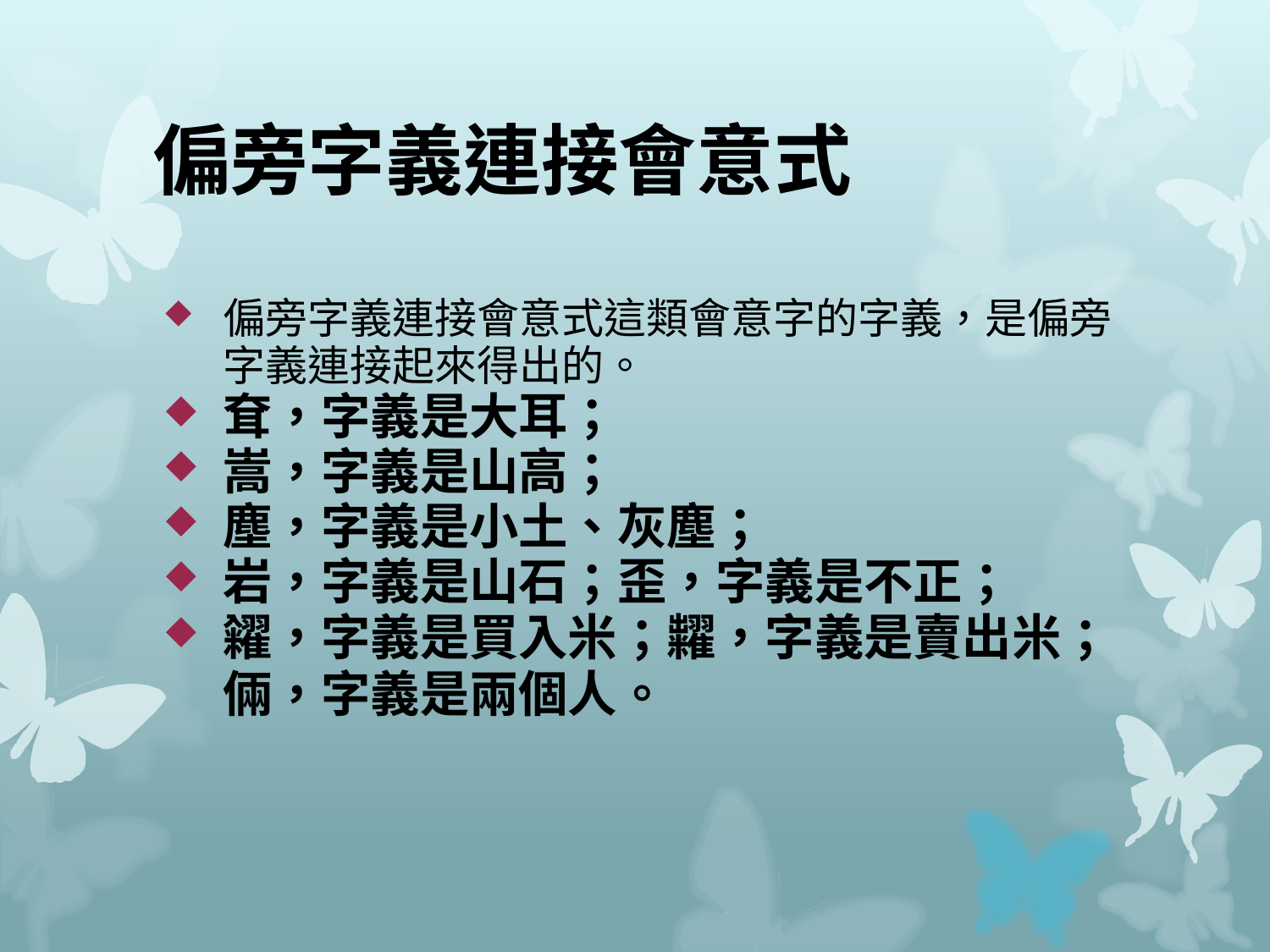

# 偏旁字義連接會意式
偏旁字義連接會意式這類會意字的字義，是偏旁字義連接起來得出的。
耷，字義是大耳；
嵩，字義是山高；
塵，字義是小土、灰塵；
岩，字義是山石；歪，字義是不正；
糴，字義是買入米；糶，字義是賣出米；倆，字義是兩個人。